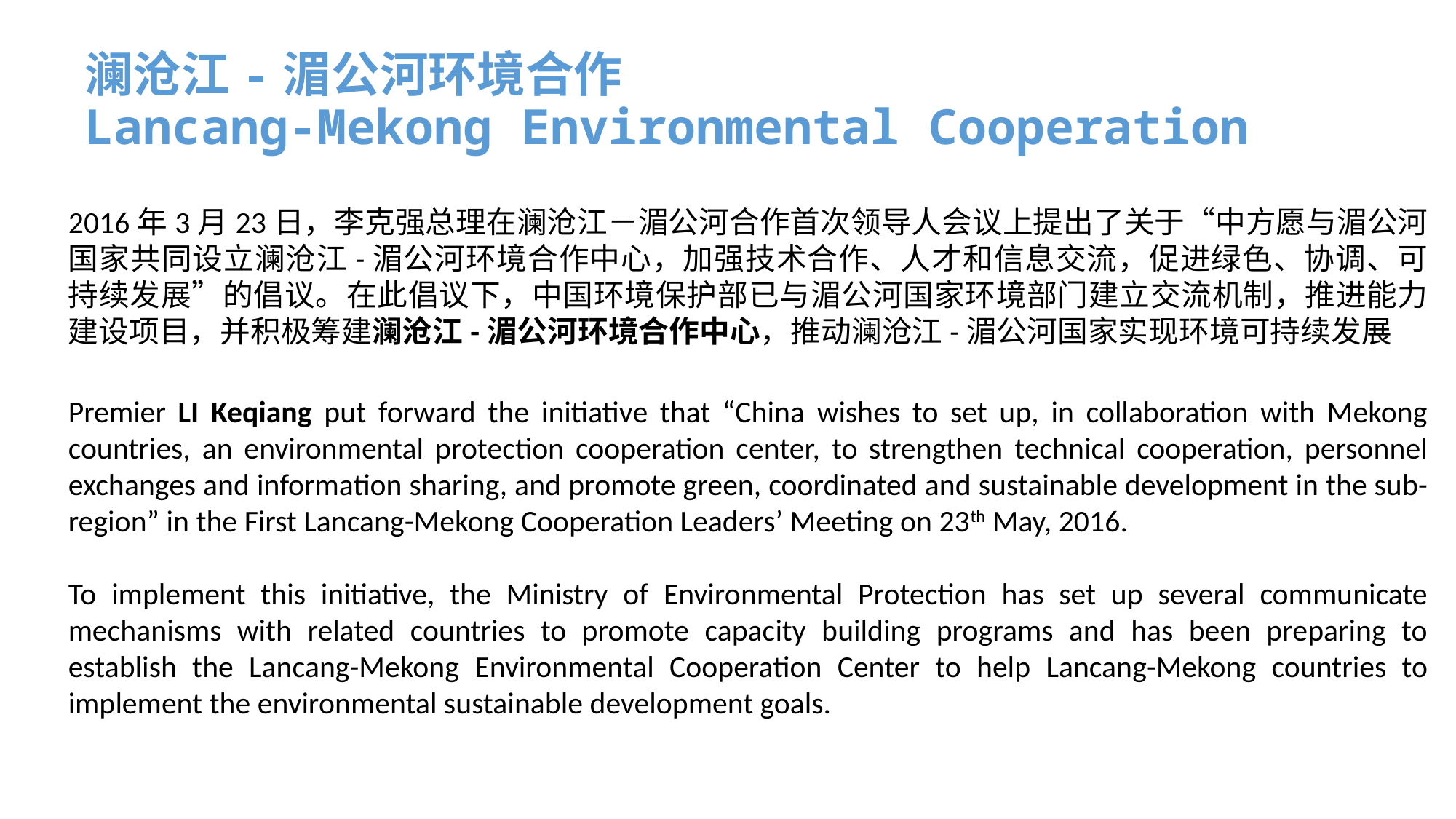

# 澜沧江-湄公河环境合作 Lancang-Mekong Environmental Cooperation
2016年3月23日，李克强总理在澜沧江－湄公河合作首次领导人会议上提出了关于“中方愿与湄公河国家共同设立澜沧江-湄公河环境合作中心，加强技术合作、人才和信息交流，促进绿色、协调、可持续发展”的倡议。在此倡议下，中国环境保护部已与湄公河国家环境部门建立交流机制，推进能力建设项目，并积极筹建澜沧江-湄公河环境合作中心，推动澜沧江-湄公河国家实现环境可持续发展

Premier LI Keqiang put forward the initiative that “China wishes to set up, in collaboration with Mekong countries, an environmental protection cooperation center, to strengthen technical cooperation, personnel exchanges and information sharing, and promote green, coordinated and sustainable development in the sub-region” in the First Lancang-Mekong Cooperation Leaders’ Meeting on 23th May, 2016.

To implement this initiative, the Ministry of Environmental Protection has set up several communicate mechanisms with related countries to promote capacity building programs and has been preparing to establish the Lancang-Mekong Environmental Cooperation Center to help Lancang-Mekong countries to implement the environmental sustainable development goals.